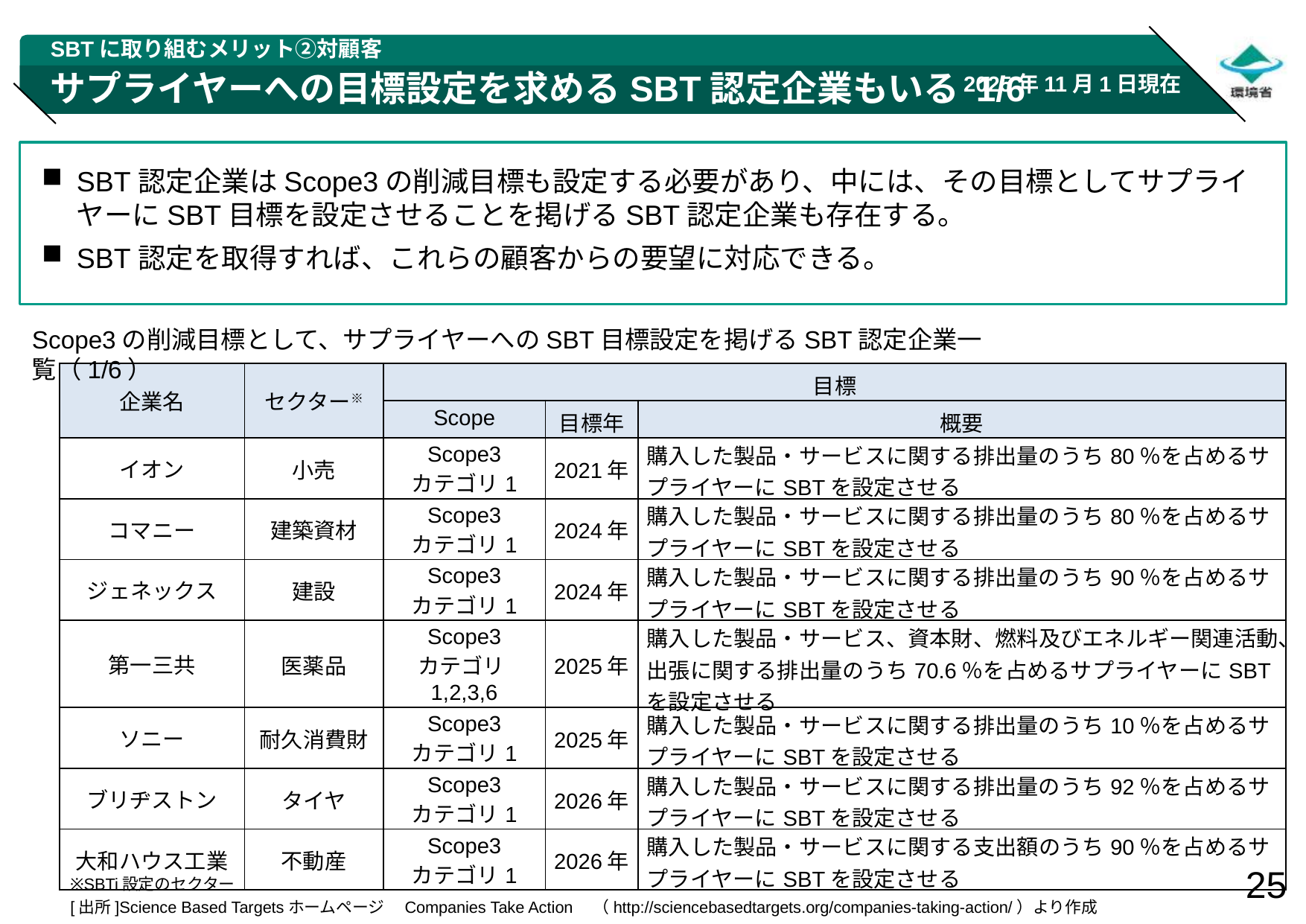

SBTに取り組むメリット②対顧客
2025年11月1日現在
# サプライヤーへの目標設定を求めるSBT認定企業もいる 1/6
SBT認定企業はScope3の削減目標も設定する必要があり、中には、その目標としてサプライヤーにSBT目標を設定させることを掲げるSBT認定企業も存在する。
SBT認定を取得すれば、これらの顧客からの要望に対応できる。
Scope3の削減目標として、サプライヤーへのSBT目標設定を掲げるSBT認定企業一覧（1/6）
| 企業名 | セクター※ | 目標 |  |  |
| --- | --- | --- | --- | --- |
|  |  | Scope | 目標年 | 概要 |
| イオン | 小売 | Scope3 カテゴリ1 | 2021年 | 購入した製品・サービスに関する排出量のうち80％を占めるサプライヤーにSBTを設定させる |
| コマニー | 建築資材 | Scope3 カテゴリ1 | 2024年 | 購入した製品・サービスに関する排出量のうち80％を占めるサプライヤーにSBTを設定させる |
| ジェネックス | 建設 | Scope3 カテゴリ1 | 2024年 | 購入した製品・サービスに関する排出量のうち90％を占めるサプライヤーにSBTを設定させる |
| 第一三共 | 医薬品 | Scope3 カテゴリ1,2,3,6 | 2025年 | 購入した製品・サービス、資本財、燃料及びエネルギー関連活動、出張に関する排出量のうち70.6％を占めるサプライヤーにSBTを設定させる |
| ソニー | 耐久消費財 | Scope3 カテゴリ1 | 2025年 | 購入した製品・サービスに関する排出量のうち10％を占めるサプライヤーにSBTを設定させる |
| ブリヂストン | タイヤ | Scope3 カテゴリ1 | 2026年 | 購入した製品・サービスに関する排出量のうち92％を占めるサプライヤーにSBTを設定させる |
| 大和ハウス工業 | 不動産 | Scope3 カテゴリ1 | 2026年 | 購入した製品・サービスに関する支出額のうち90％を占めるサプライヤーにSBTを設定させる |
※SBTi設定のセクター
[出所]Science Based Targetsホームページ　Companies Take Action　（http://sciencebasedtargets.org/companies-taking-action/）より作成